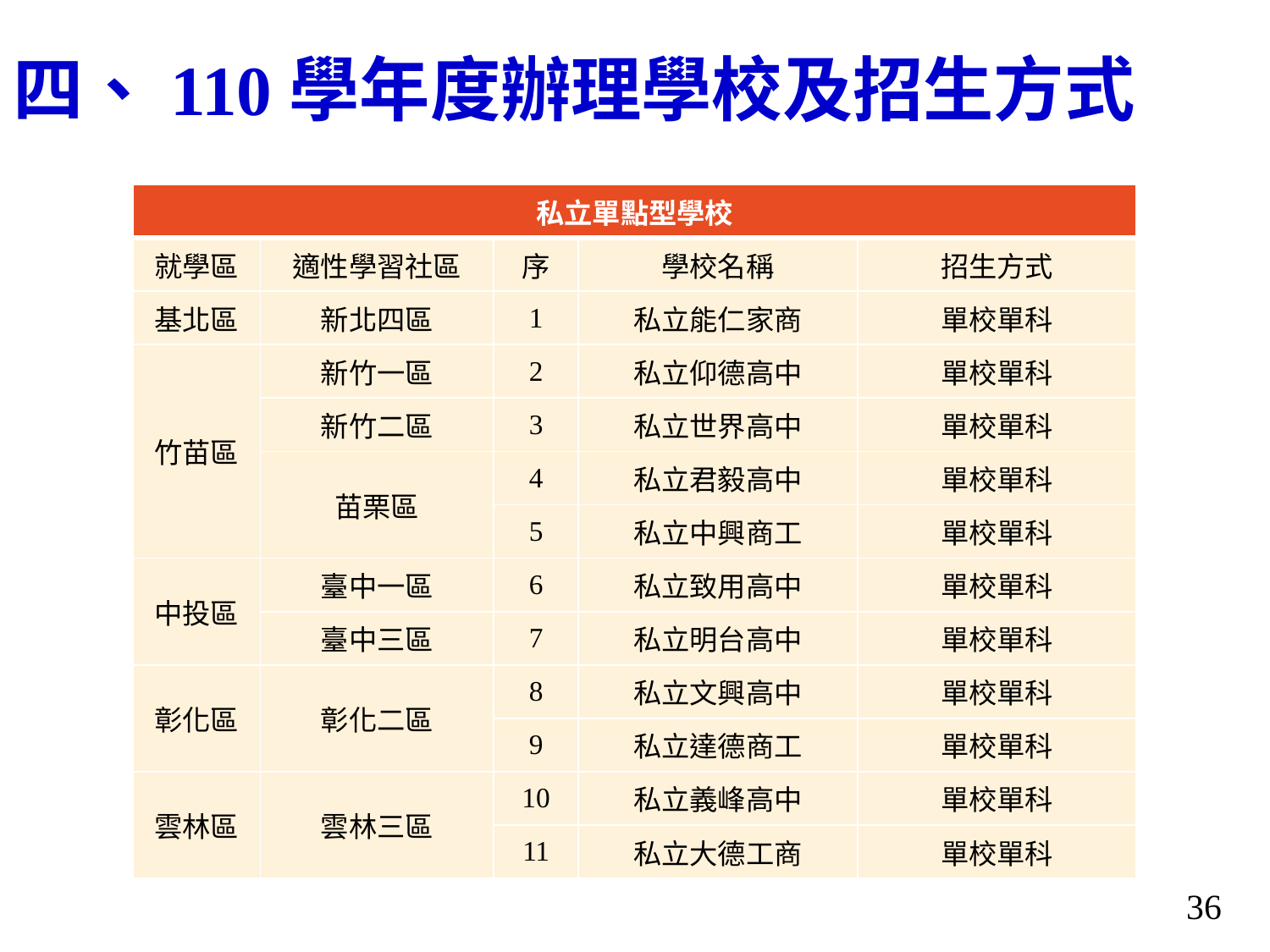

# 四、110學年度辦理學校及招生方式
| 私立單點型學校 |  |  |  |  |
| --- | --- | --- | --- | --- |
| 就學區 | 適性學習社區 | 序 | 學校名稱 | 招生方式 |
| 基北區 | 新北四區 | 1 | 私立能仁家商 | 單校單科 |
| 竹苗區 | 新竹一區 | 2 | 私立仰德高中 | 單校單科 |
|  | 新竹二區 | 3 | 私立世界高中 | 單校單科 |
|  | 苗栗區 | 4 | 私立君毅高中 | 單校單科 |
|  |  | 5 | 私立中興商工 | 單校單科 |
| 中投區 | 臺中一區 | 6 | 私立致用高中 | 單校單科 |
|  | 臺中三區 | 7 | 私立明台高中 | 單校單科 |
| 彰化區 | 彰化二區 | 8 | 私立文興高中 | 單校單科 |
|  |  | 9 | 私立達德商工 | 單校單科 |
| 雲林區 | 雲林三區 | 10 | 私立義峰高中 | 單校單科 |
|  |  | 11 | 私立大德工商 | 單校單科 |
36